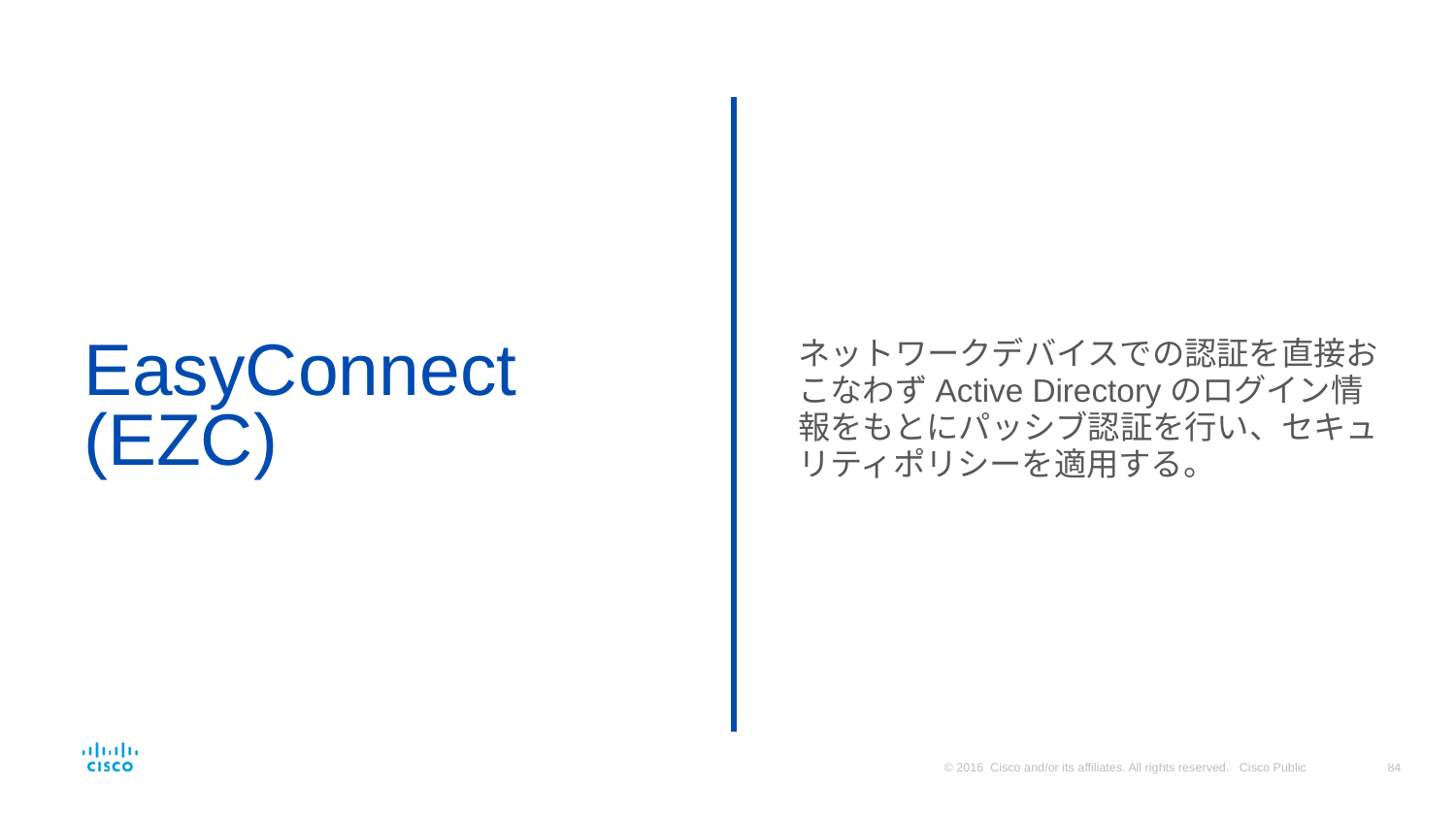

ネットワークデバイスでの認証を直接おこなわずActive Directoryのログイン情報をもとにパッシブ認証を行い、セキュリティポリシーを適用する。
# EasyConnect (EZC)